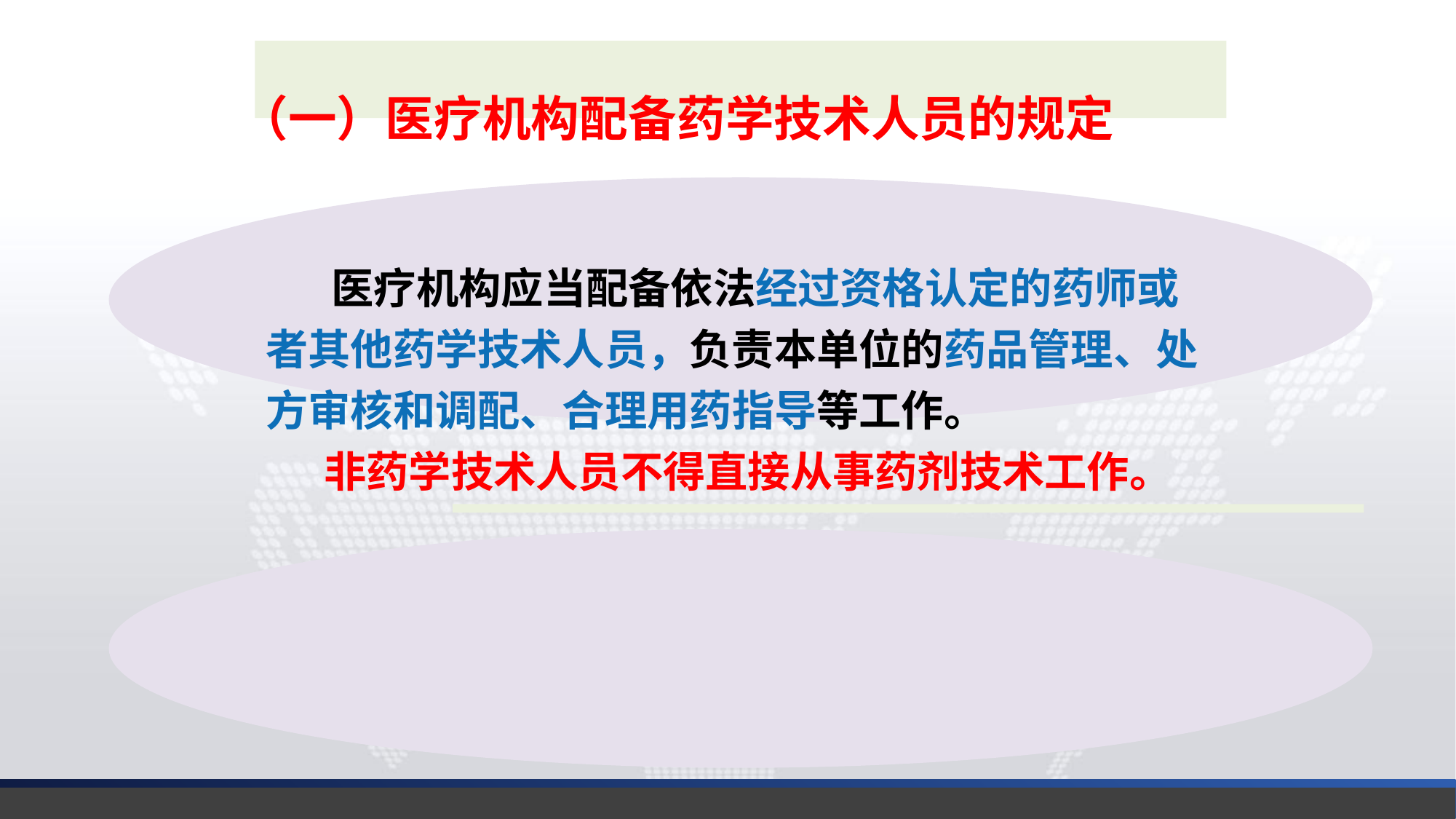

（一）医疗机构配备药学技术人员的规定

       医疗机构应当配备依法经过资格认定的药师或者其他药学技术人员，负责本单位的药品管理、处方审核和调配、合理用药指导等工作。
     非药学技术人员不得直接从事药剂技术工作。

延时符